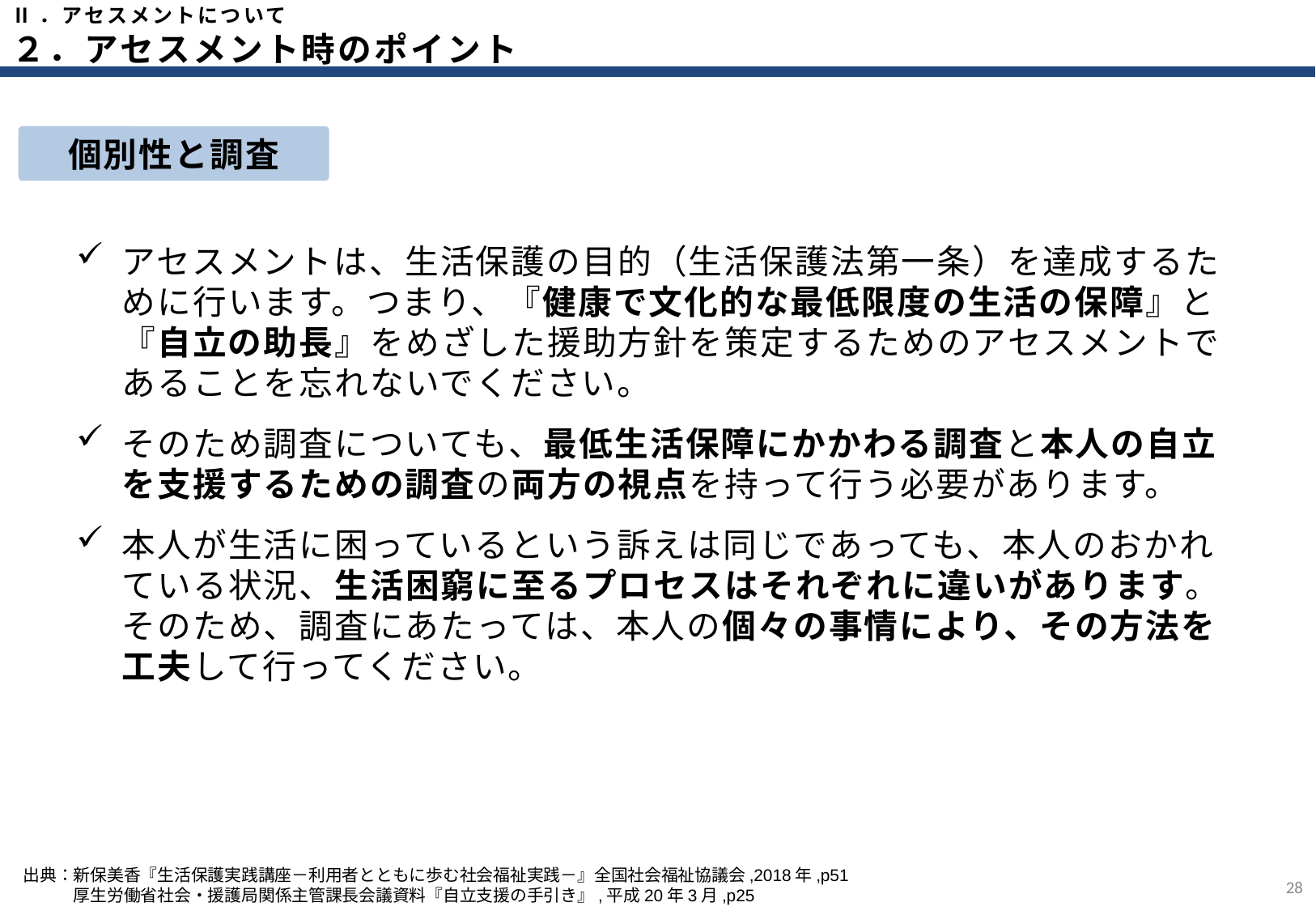

Ⅱ．アセスメントについて
２．アセスメント時のポイント
個別性と調査
アセスメントは、生活保護の目的（生活保護法第一条）を達成するために行います。つまり、『健康で文化的な最低限度の生活の保障』と『自立の助長』をめざした援助方針を策定するためのアセスメントであることを忘れないでください。
そのため調査についても、最低生活保障にかかわる調査と本人の自立を支援するための調査の両方の視点を持って行う必要があります。
本人が生活に困っているという訴えは同じであっても、本人のおかれている状況、生活困窮に至るプロセスはそれぞれに違いがあります。そのため、調査にあたっては、本人の個々の事情により、その方法を工夫して行ってください。
出典：新保美香『生活保護実践講座－利用者とともに歩む社会福祉実践－』全国社会福祉協議会,2018年,p51
　　　厚生労働省社会・援護局関係主管課長会議資料『自立支援の手引き』,平成20年3月,p25
28